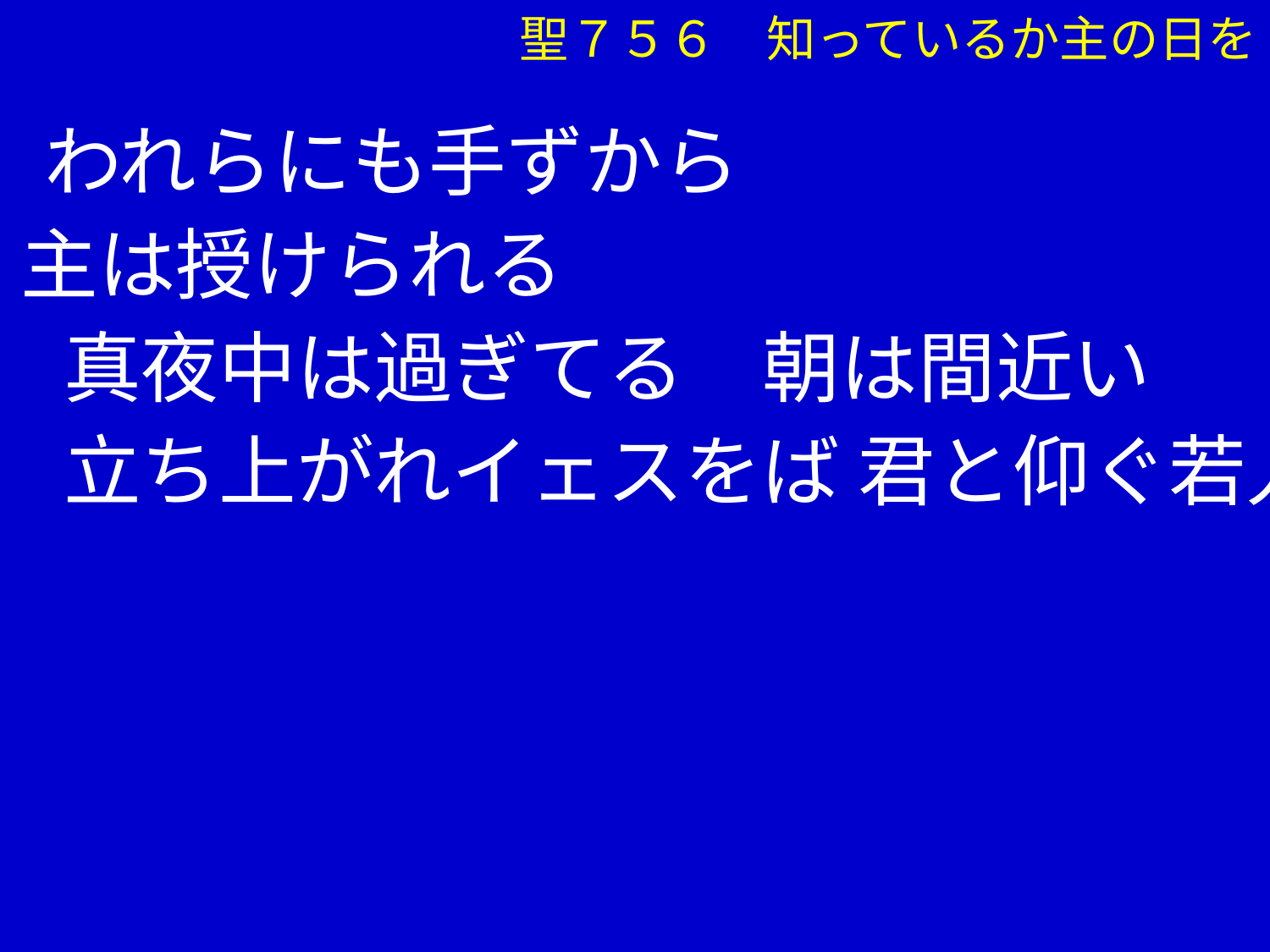

聖７５６　知っているか主の日を
　 われらにも手ずから
   主は授けられる
 　真夜中は過ぎてる　朝は間近い
 　立ち上がれイェスをば 君と仰ぐ若人